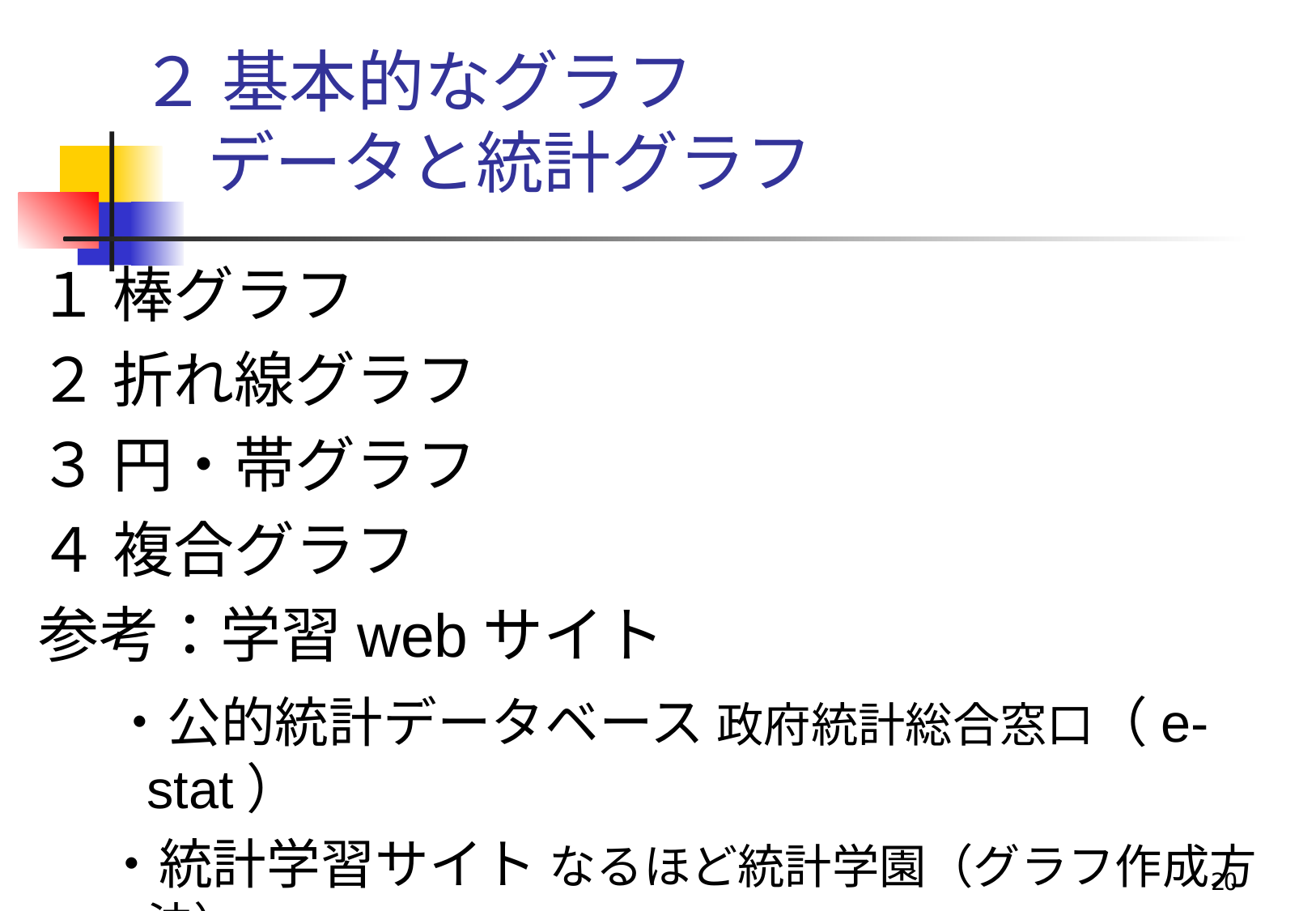

# ２ 基本的なグラフ　　 　データと統計グラフ
１ 棒グラフ
２ 折れ線グラフ
３ 円・帯グラフ
４ 複合グラフ
参考：学習webサイト
　 ・公的統計データベース 政府統計総合窓口（e-stat）
　 ・統計学習サイト なるほど統計学園（グラフ作成方法）
20